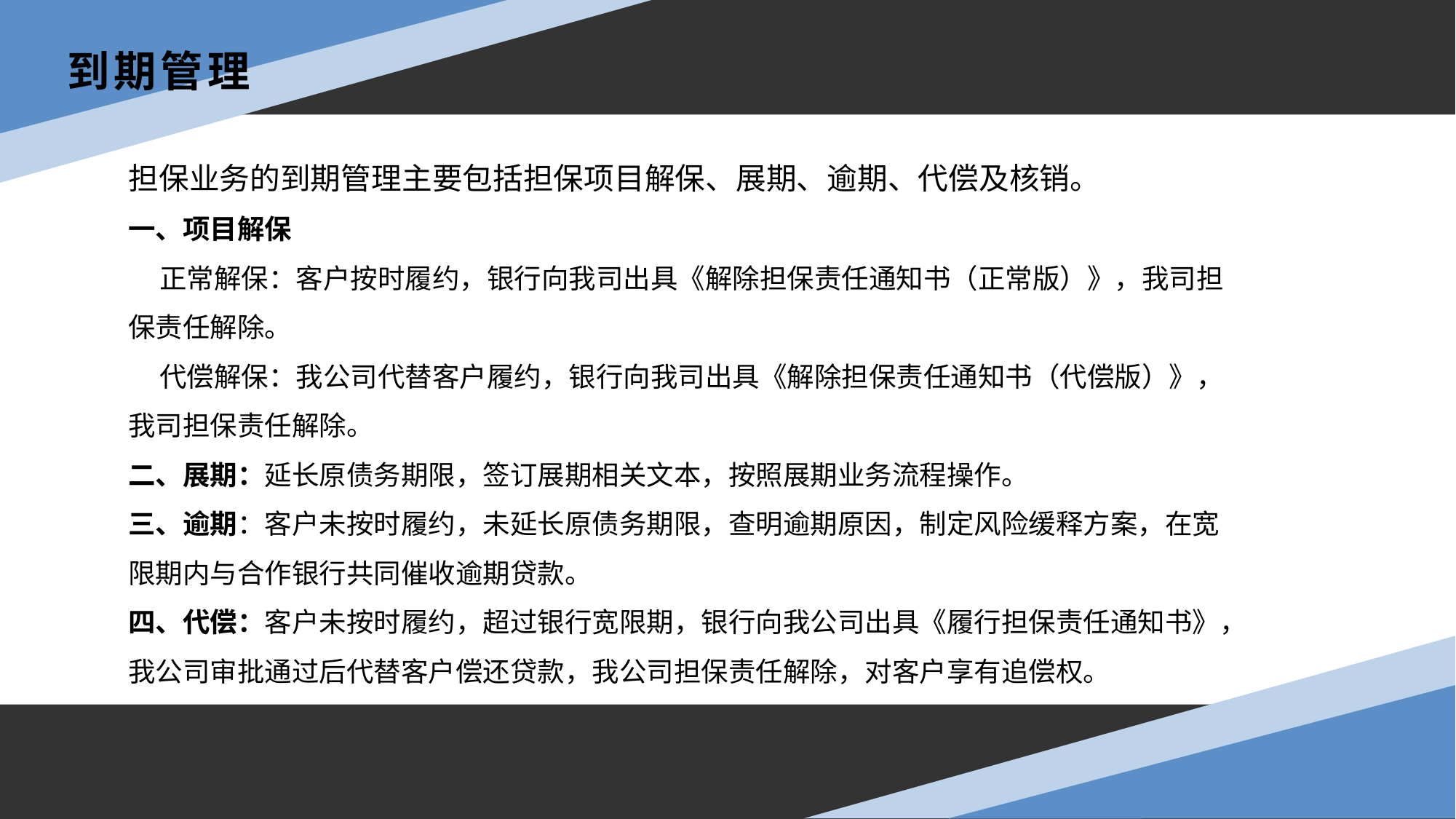

到期管理
担保业务的到期管理主要包括担保项目解保、展期、逾期、代偿及核销。
一、项目解保
    正常解保：客户按时履约，银行向我司出具《解除担保责任通知书（正常版）》，我司担保责任解除。
    代偿解保：我公司代替客户履约，银行向我司出具《解除担保责任通知书（代偿版）》，我司担保责任解除。
二、展期：延长原债务期限，签订展期相关文本，按照展期业务流程操作。
三、逾期：客户未按时履约，未延长原债务期限，查明逾期原因，制定风险缓释方案，在宽限期内与合作银行共同催收逾期贷款。
四、代偿：客户未按时履约，超过银行宽限期，银行向我公司出具《履行担保责任通知书》，我公司审批通过后代替客户偿还贷款，我公司担保责任解除，对客户享有追偿权。